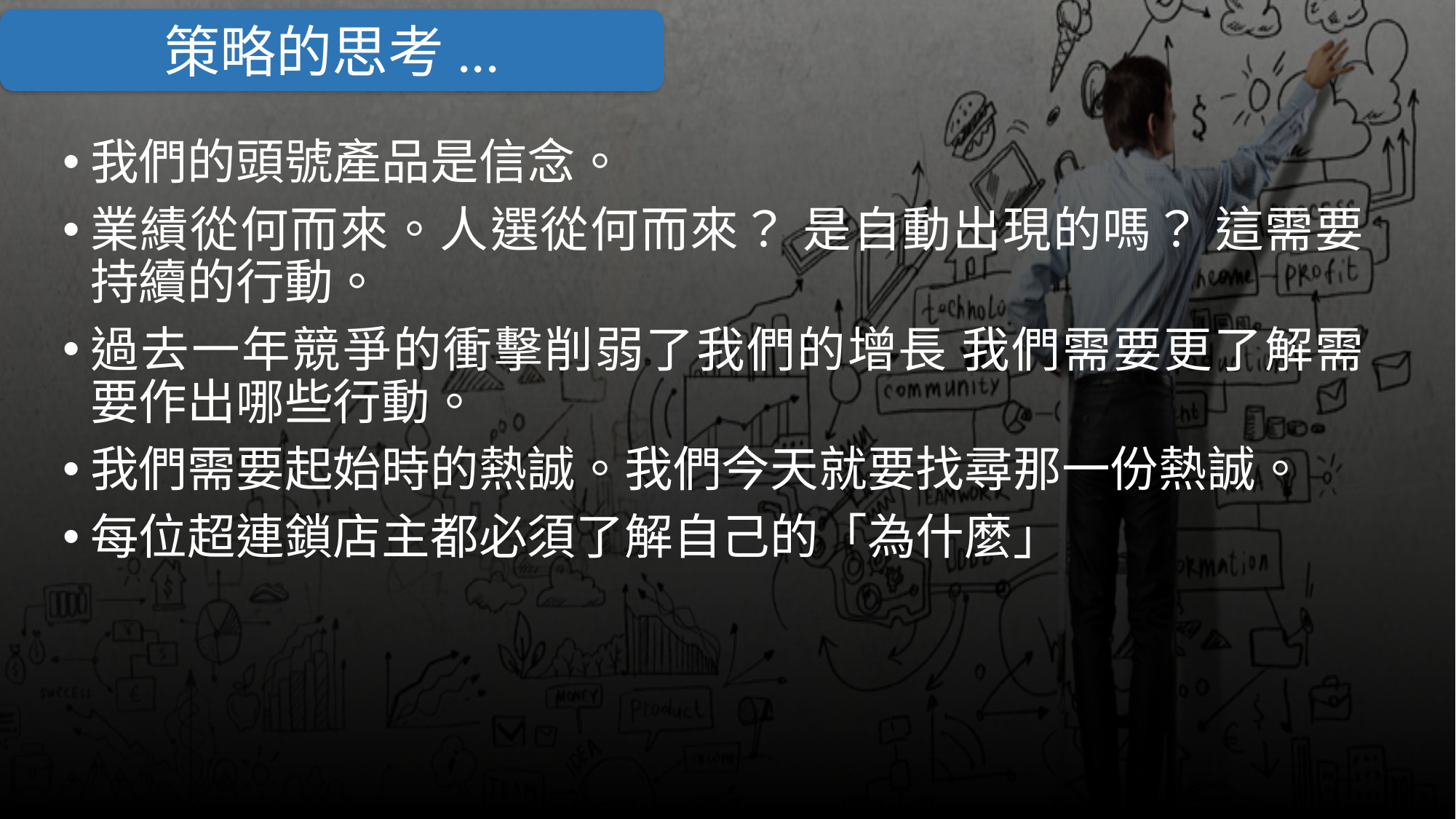

策略的思考...
我們的頭號產品是信念。
業績從何而來。人選從何而來？ 是自動出現的嗎？ 這需要持續的行動。
過去一年競爭的衝擊削弱了我們的增長 我們需要更了解需要作出哪些行動。
我們需要起始時的熱誠。我們今天就要找尋那一份熱誠。
每位超連鎖店主都必須了解自己的「為什麼」